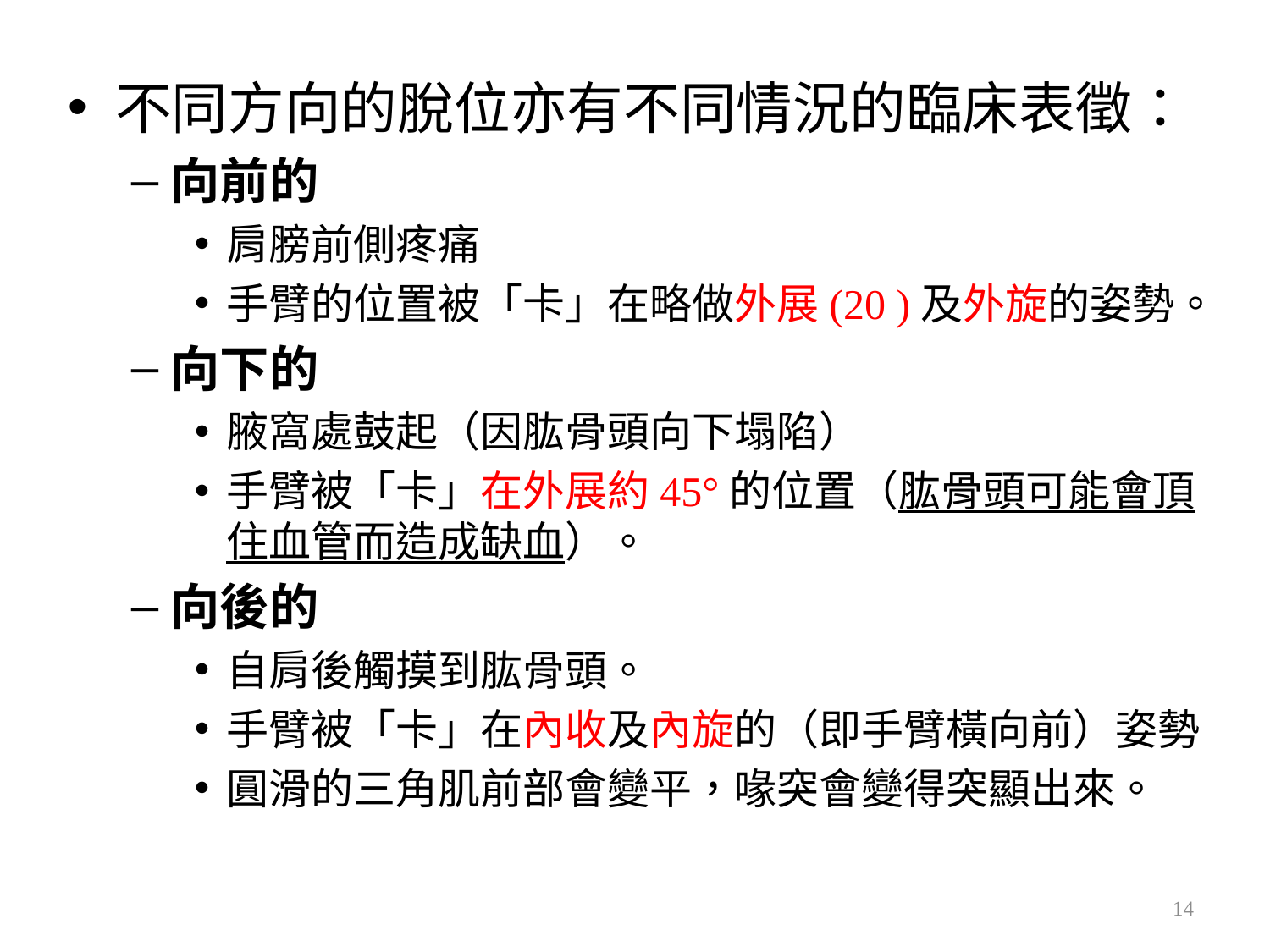

不同方向的脫位亦有不同情況的臨床表徵：
向前的
肩膀前側疼痛
手臂的位置被「卡」在略做外展(20 )及外旋的姿勢。
向下的
腋窩處鼓起（因肱骨頭向下塌陷）
手臂被「卡」在外展約45°的位置（肱骨頭可能會頂住血管而造成缺血）。
向後的
自肩後觸摸到肱骨頭。
手臂被「卡」在內收及內旋的（即手臂橫向前）姿勢
圓滑的三角肌前部會變平，喙突會變得突顯出來。
14